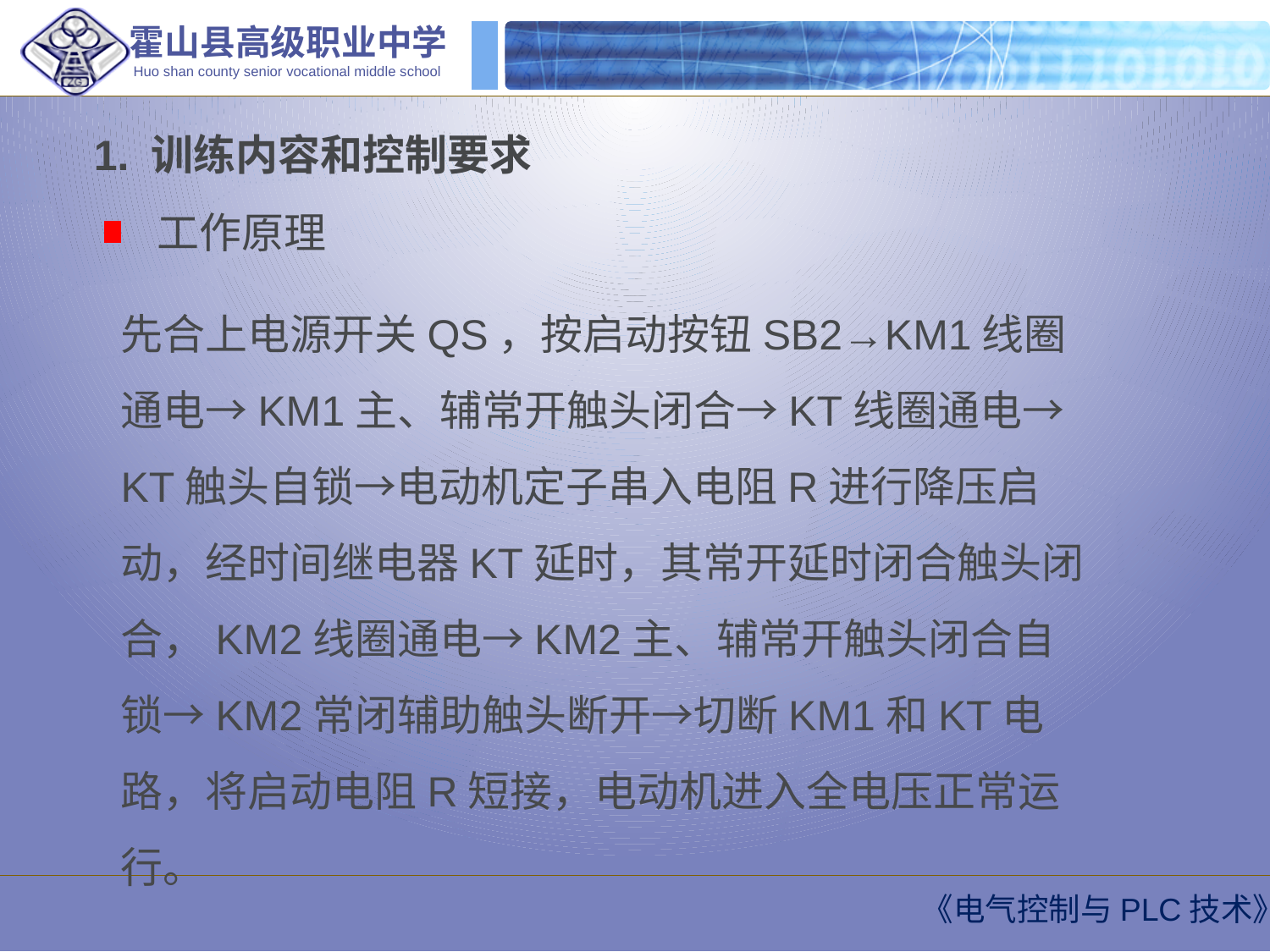

1. 训练内容和控制要求
工作原理

先合上电源开关QS，按启动按钮SB2→KM1线圈通电→KM1主、辅常开触头闭合→KT线圈通电→KT触头自锁→电动机定子串入电阻R进行降压启动，经时间继电器KT延时，其常开延时闭合触头闭合，KM2线圈通电→KM2主、辅常开触头闭合自锁→KM2常闭辅助触头断开→切断KM1和KT电路，将启动电阻R短接，电动机进入全电压正常运行。